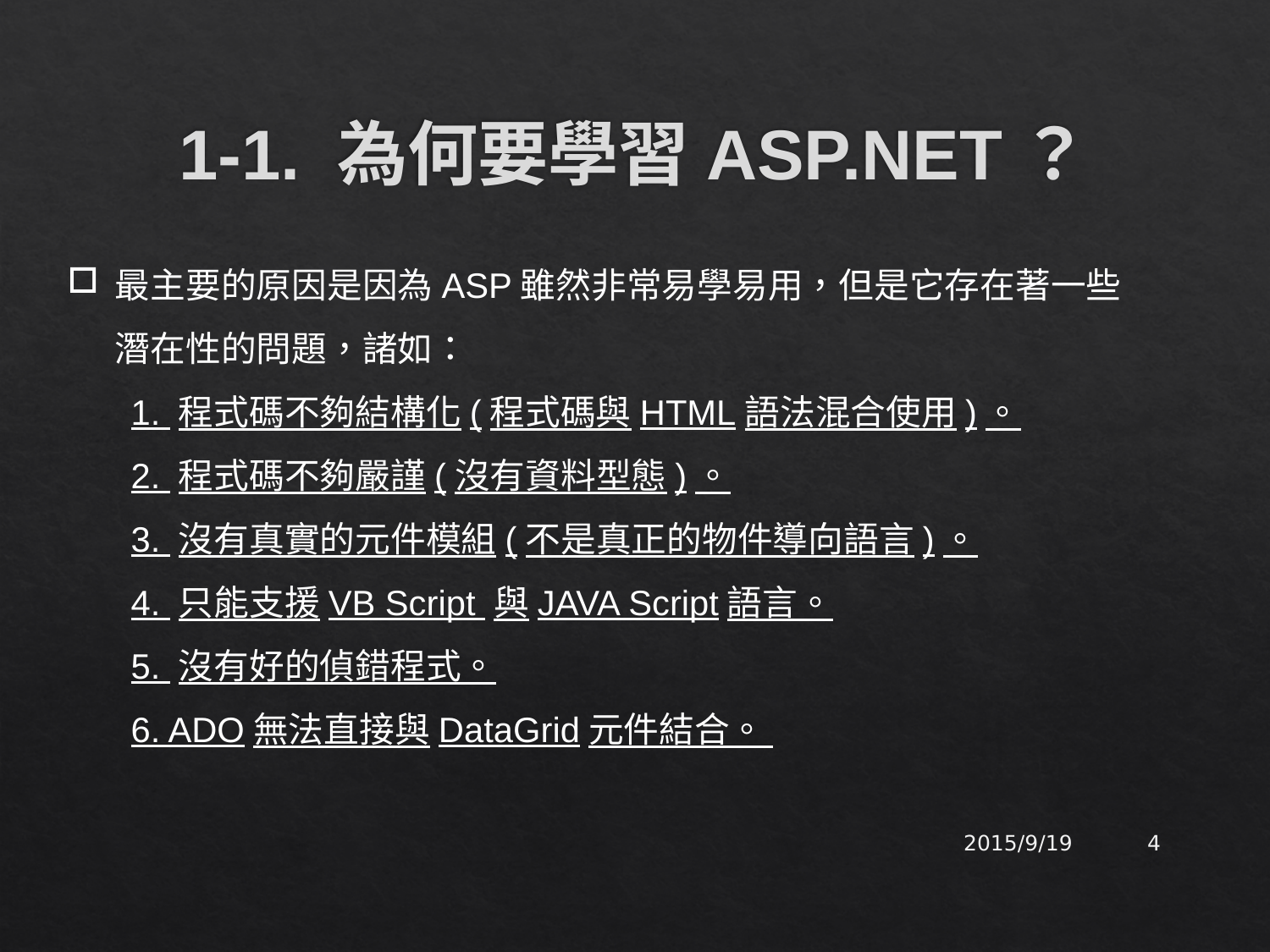

# 1-1. 為何要學習ASP.NET？
最主要的原因是因為ASP雖然非常易學易用，但是它存在著一些潛在性的問題，諸如：
1. 程式碼不夠結構化(程式碼與HTML語法混合使用)。
2. 程式碼不夠嚴謹(沒有資料型態)。
3. 沒有真實的元件模組(不是真正的物件導向語言)。
4. 只能支援VB Script 與JAVA Script語言。
5. 沒有好的偵錯程式。
6. ADO無法直接與DataGrid元件結合。
2015/9/19
4